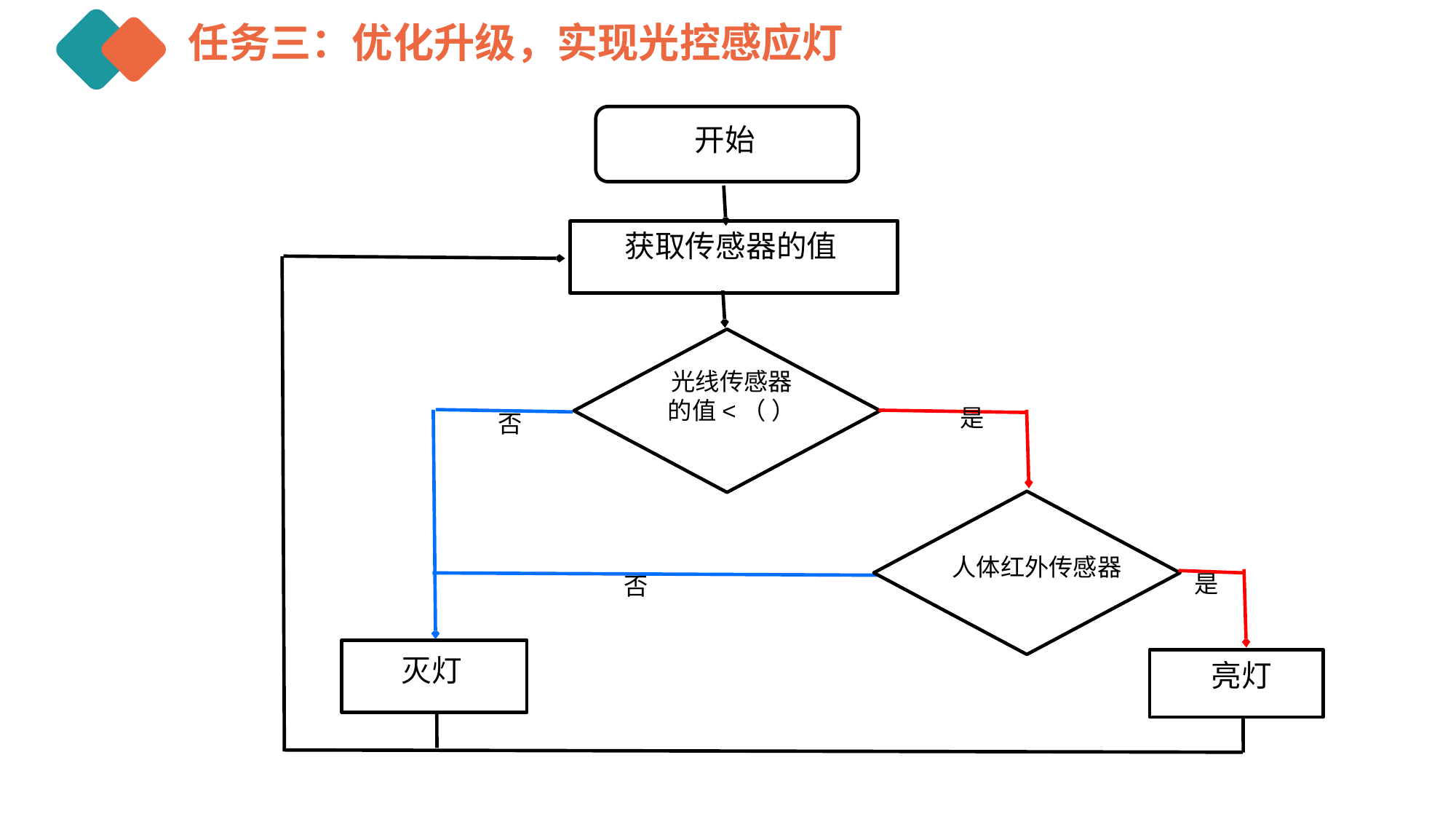

任务三：优化升级，实现光控感应灯

开始

获取传感器的值

光线传感器
的值<（ ）
是
否

人体红外传感器
是
否

灭灯

亮灯